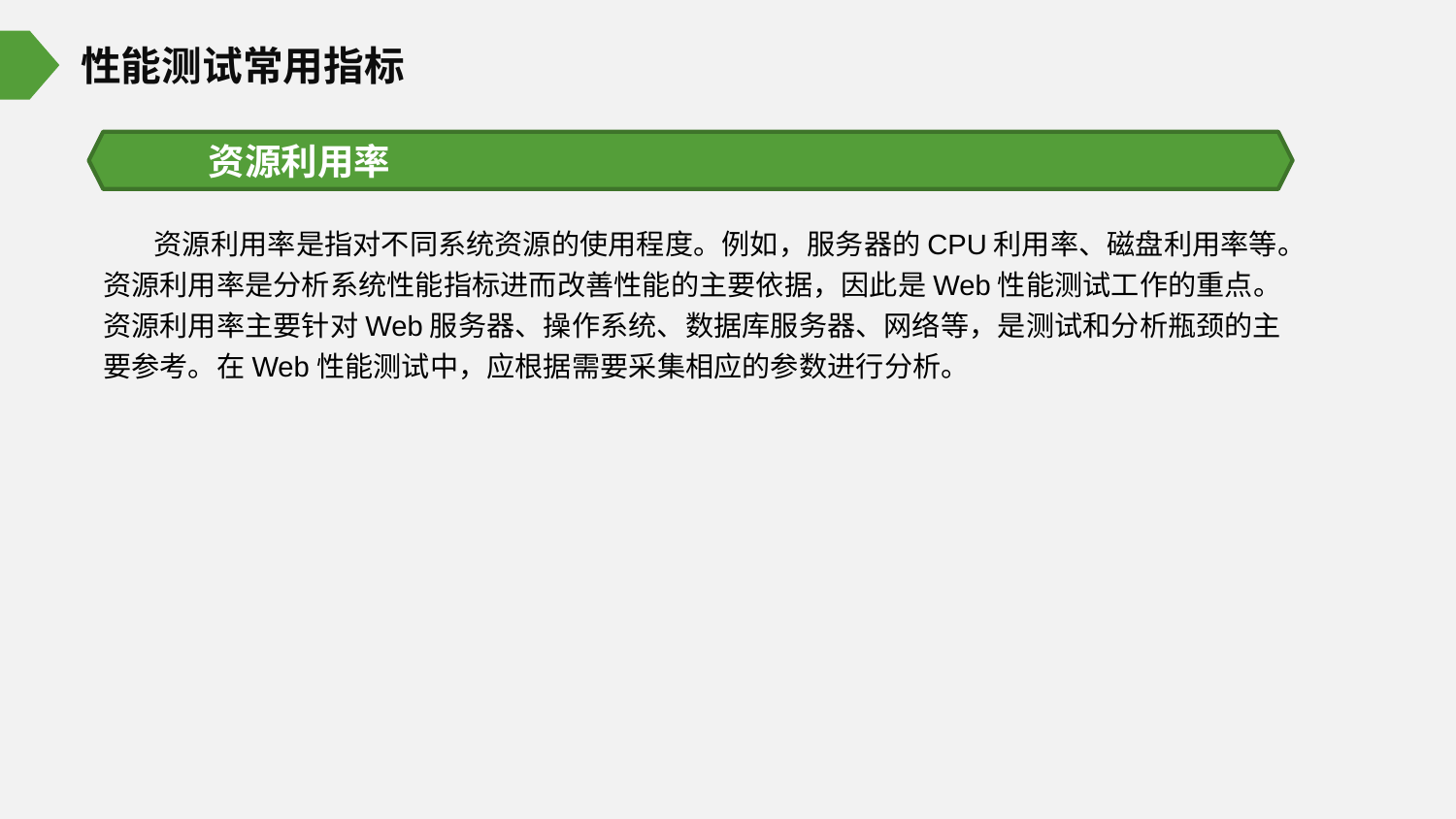

性能测试常用指标
资源利用率
       资源利用率是指对不同系统资源的使用程度。例如，服务器的CPU利用率、磁盘利用率等。资源利用率是分析系统性能指标进而改善性能的主要依据，因此是Web性能测试工作的重点。资源利用率主要针对Web服务器、操作系统、数据库服务器、网络等，是测试和分析瓶颈的主要参考。在Web性能测试中，应根据需要采集相应的参数进行分析。